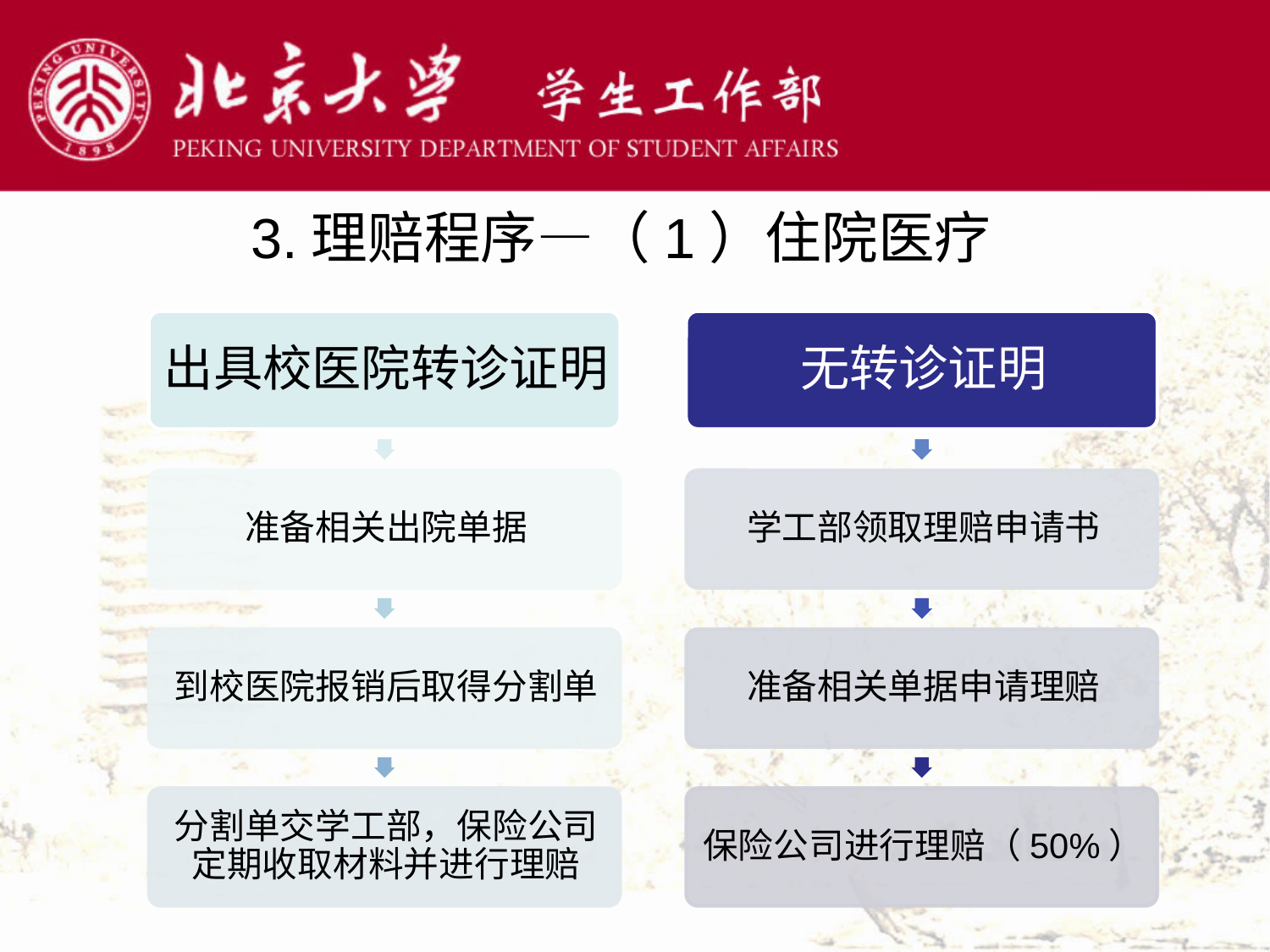

# 3.理赔程序—（1）住院医疗
出具校医院转诊证明
准备相关出院单据
到校医院报销后取得分割单
分割单交学工部，保险公司定期收取材料并进行理赔
无转诊证明
学工部领取理赔申请书
准备相关单据申请理赔
保险公司进行理赔（50%）